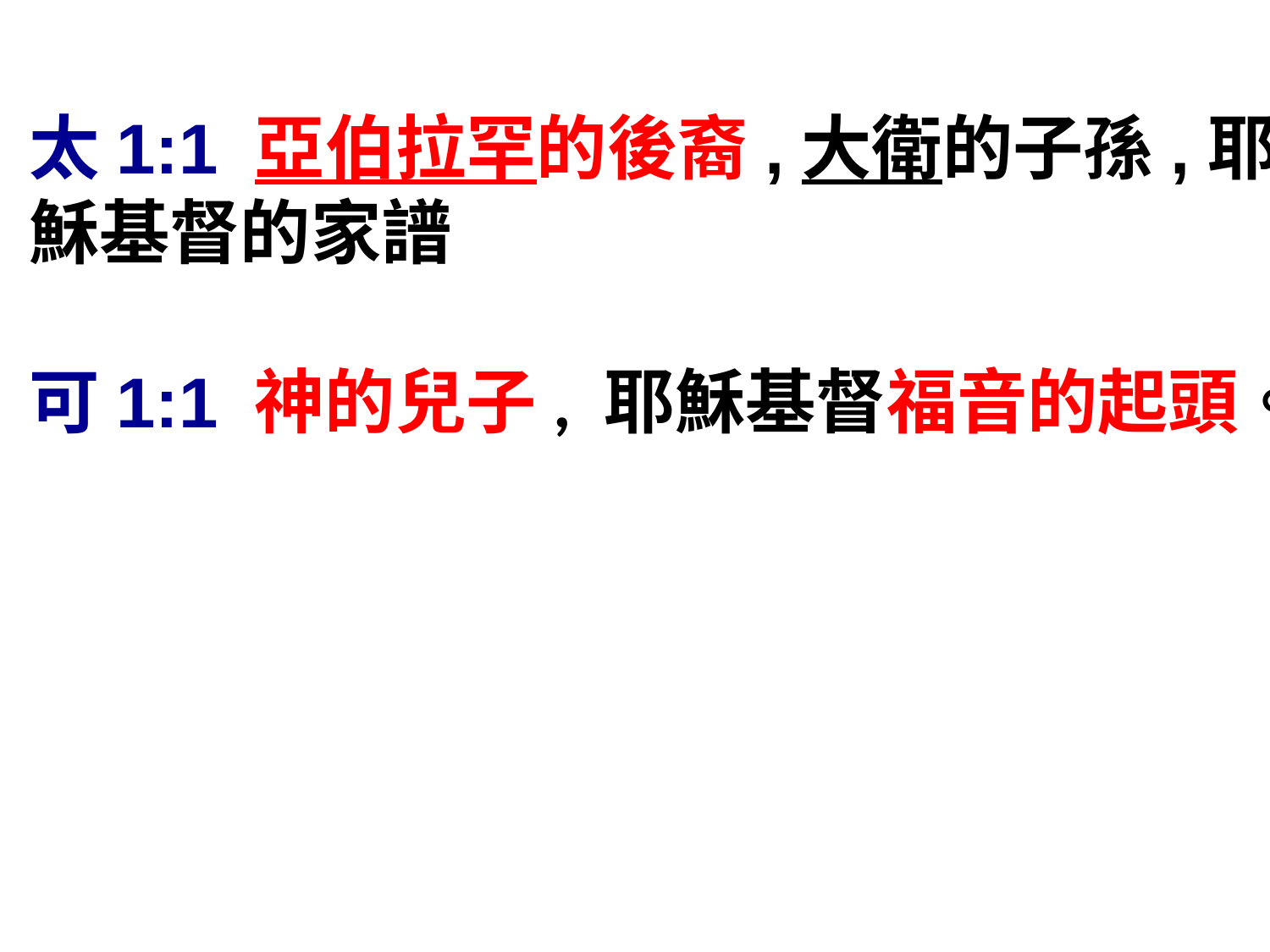

太1:1 亞伯拉罕的後裔,大衛的子孫,耶穌基督的家譜

可1:1 神的兒子, 耶穌基督福音的起頭。